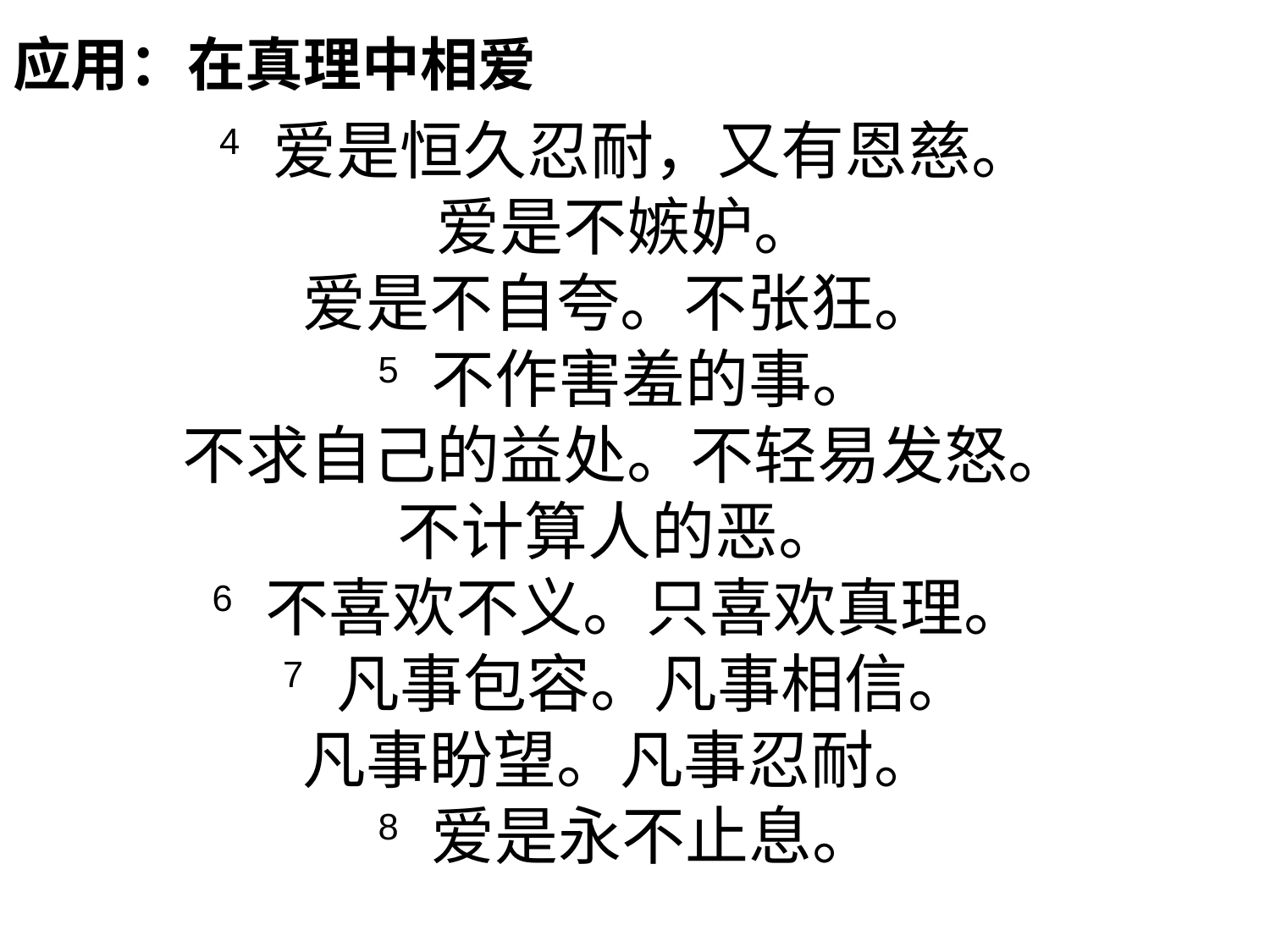

# 应用：在真理中相爱
4 爱是恒久忍耐，又有恩慈。
爱是不嫉妒。
爱是不自夸。不张狂。
5 不作害羞的事。
不求自己的益处。不轻易发怒。
不计算人的恶。
6 不喜欢不义。只喜欢真理。
7 凡事包容。凡事相信。
凡事盼望。凡事忍耐。
8 爱是永不止息。